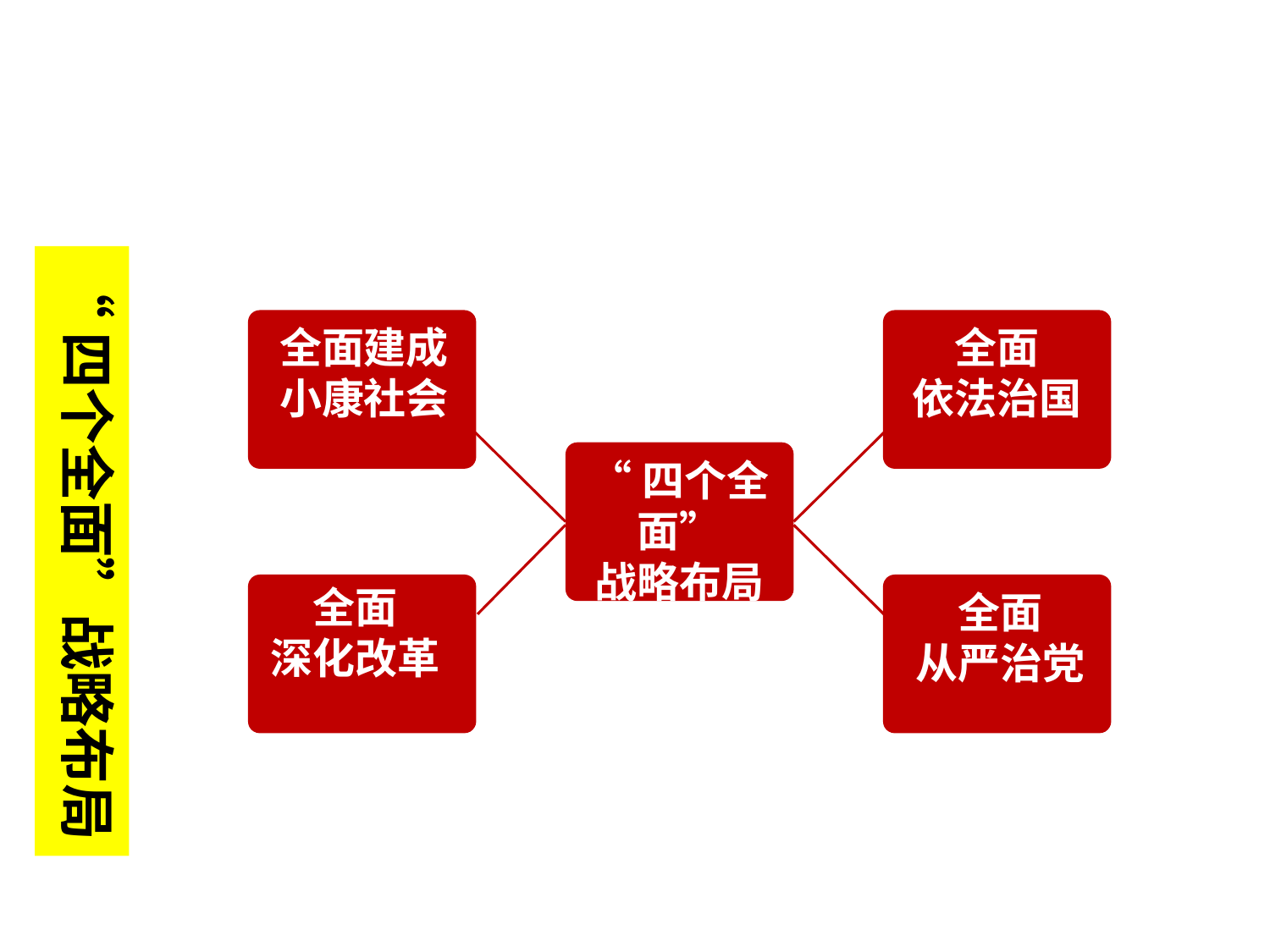

“四个全面”战略布局

全面建成
小康社会
全面
依法治国

“四个全面”
战略布局
全面
深化改革

全面
从严治党